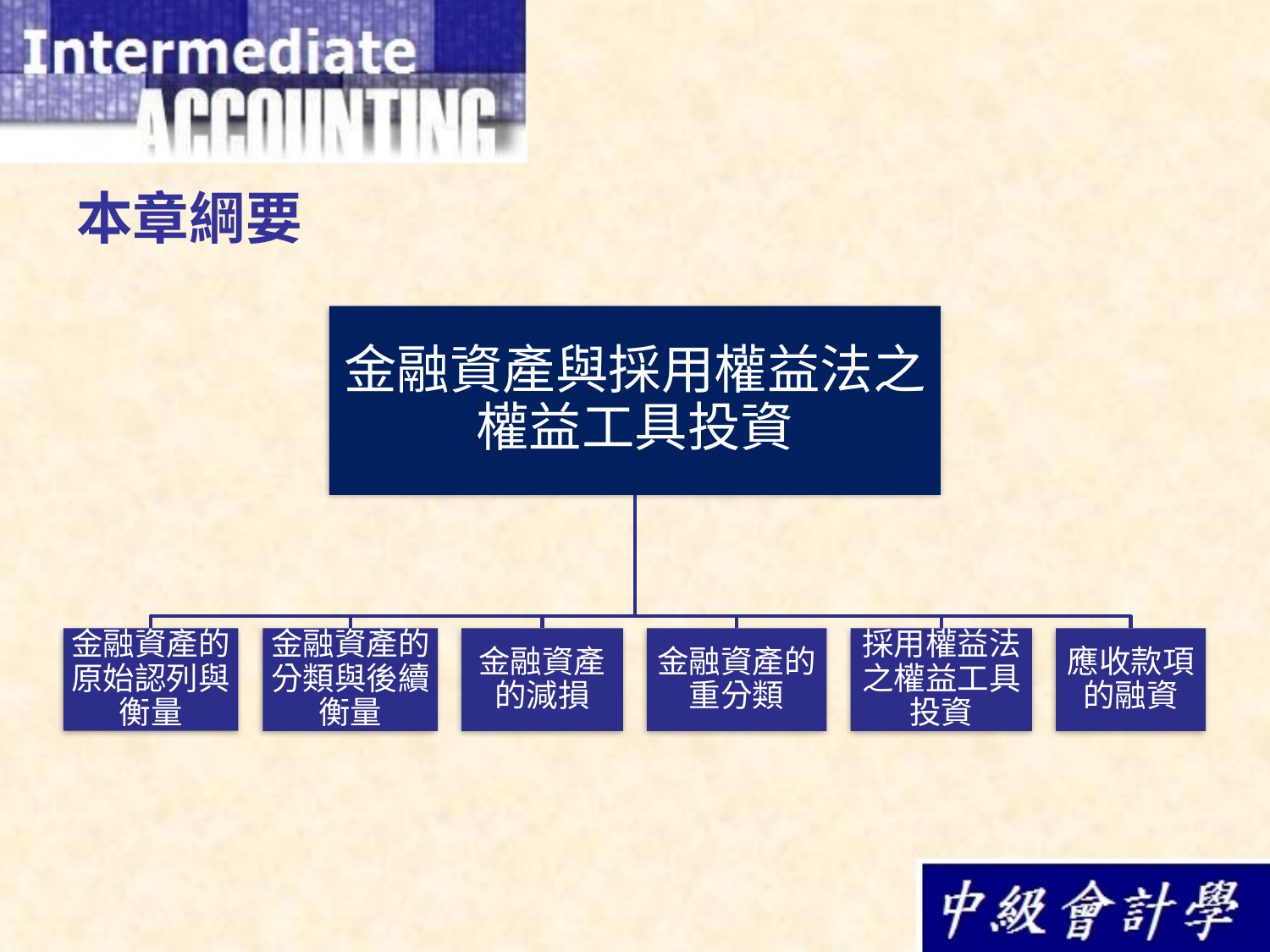

# 本章綱要
金融資產與採用權益法之權益工具投資
金融資產的原始認列與衡量
金融資產的分類與後續衡量
金融資產的減損
金融資產的重分類
採用權益法之權益工具投資
應收款項的融資